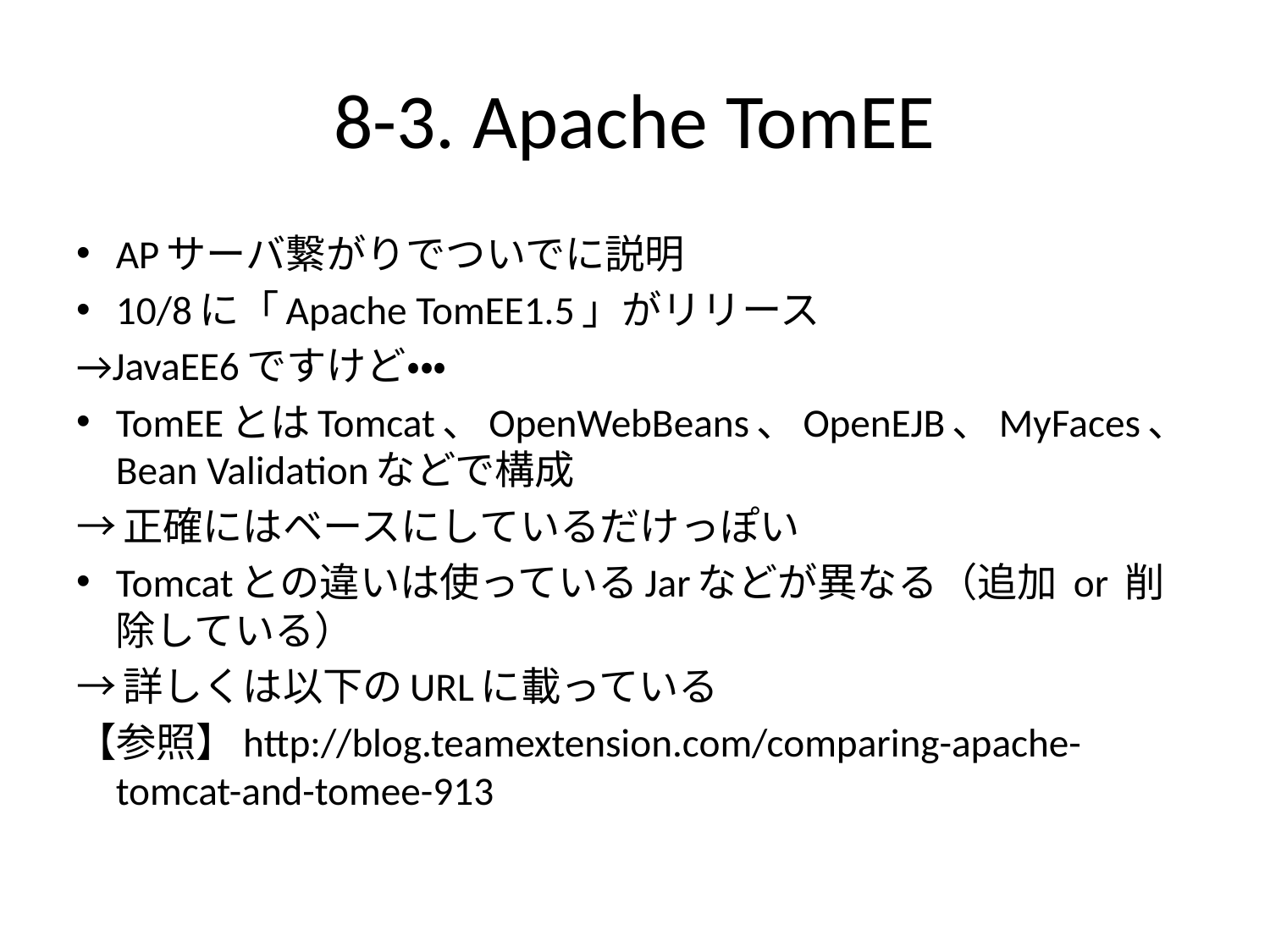

# 8-3. Apache TomEE
APサーバ繋がりでついでに説明
10/8に「Apache TomEE1.5」がリリース
→JavaEE6ですけど・・・
TomEEとはTomcat、OpenWebBeans、OpenEJB、MyFaces、Bean Validationなどで構成
→正確にはベースにしているだけっぽい
Tomcatとの違いは使っているJarなどが異なる（追加 or 削除している）
→詳しくは以下のURLに載っている
【参照】http://blog.teamextension.com/comparing-apache-tomcat-and-tomee-913